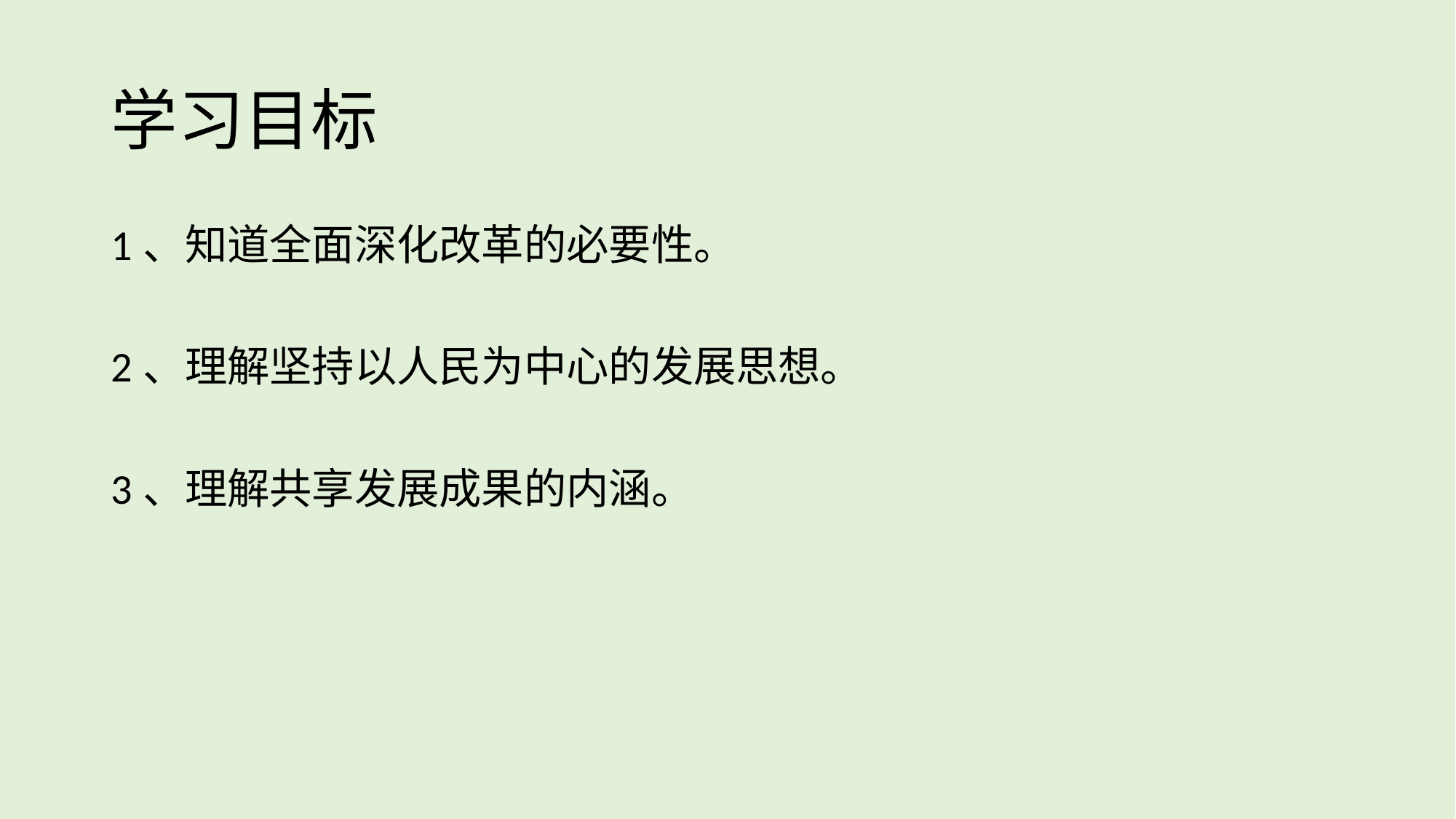

# 学习目标
1、知道全面深化改革的必要性。

2、理解坚持以人民为中心的发展思想。

3、理解共享发展成果的内涵。